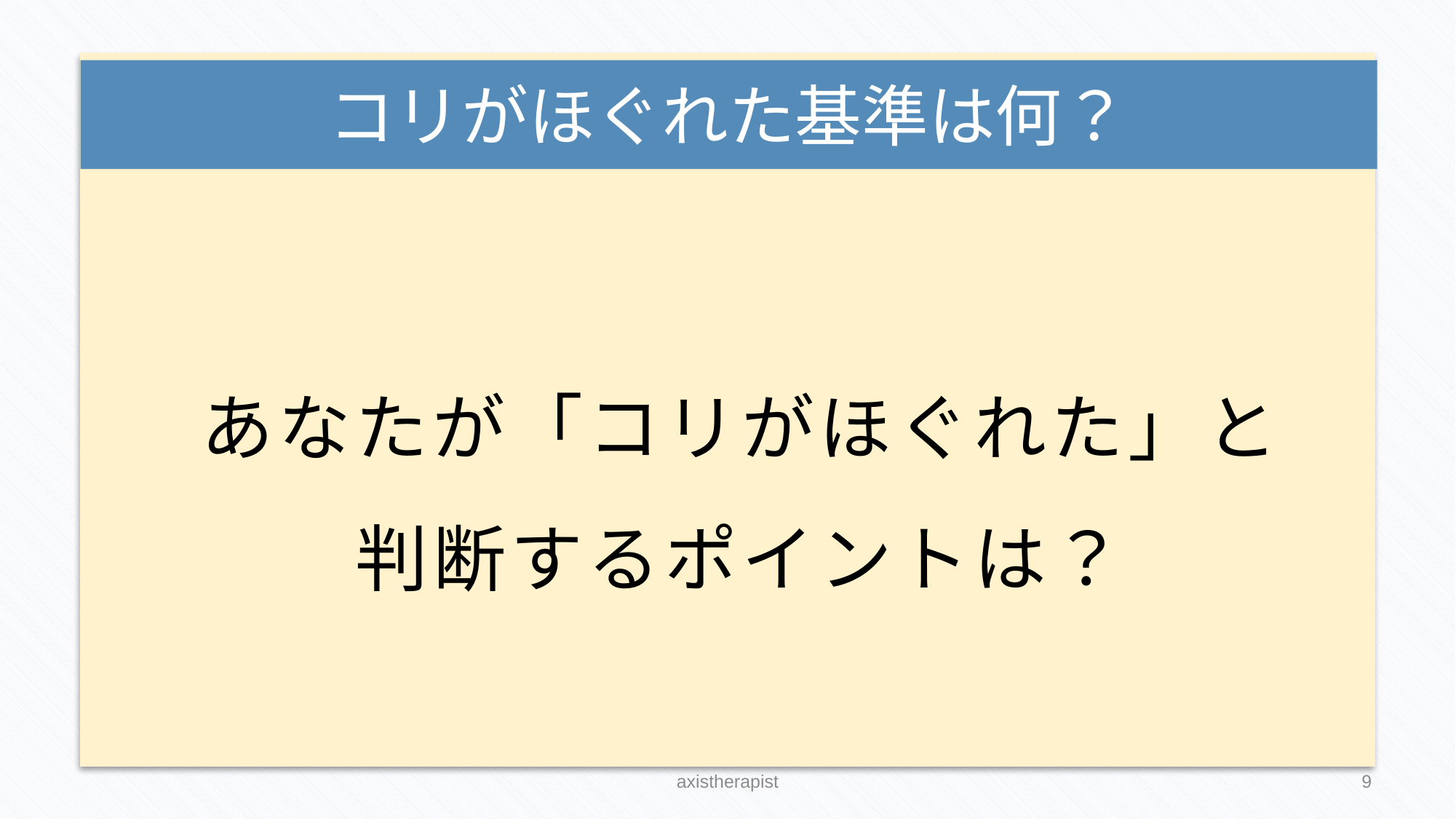

# コリがほぐれた基準は何？
あなたが「コリがほぐれた」と
判断するポイントは？
axistherapist
9